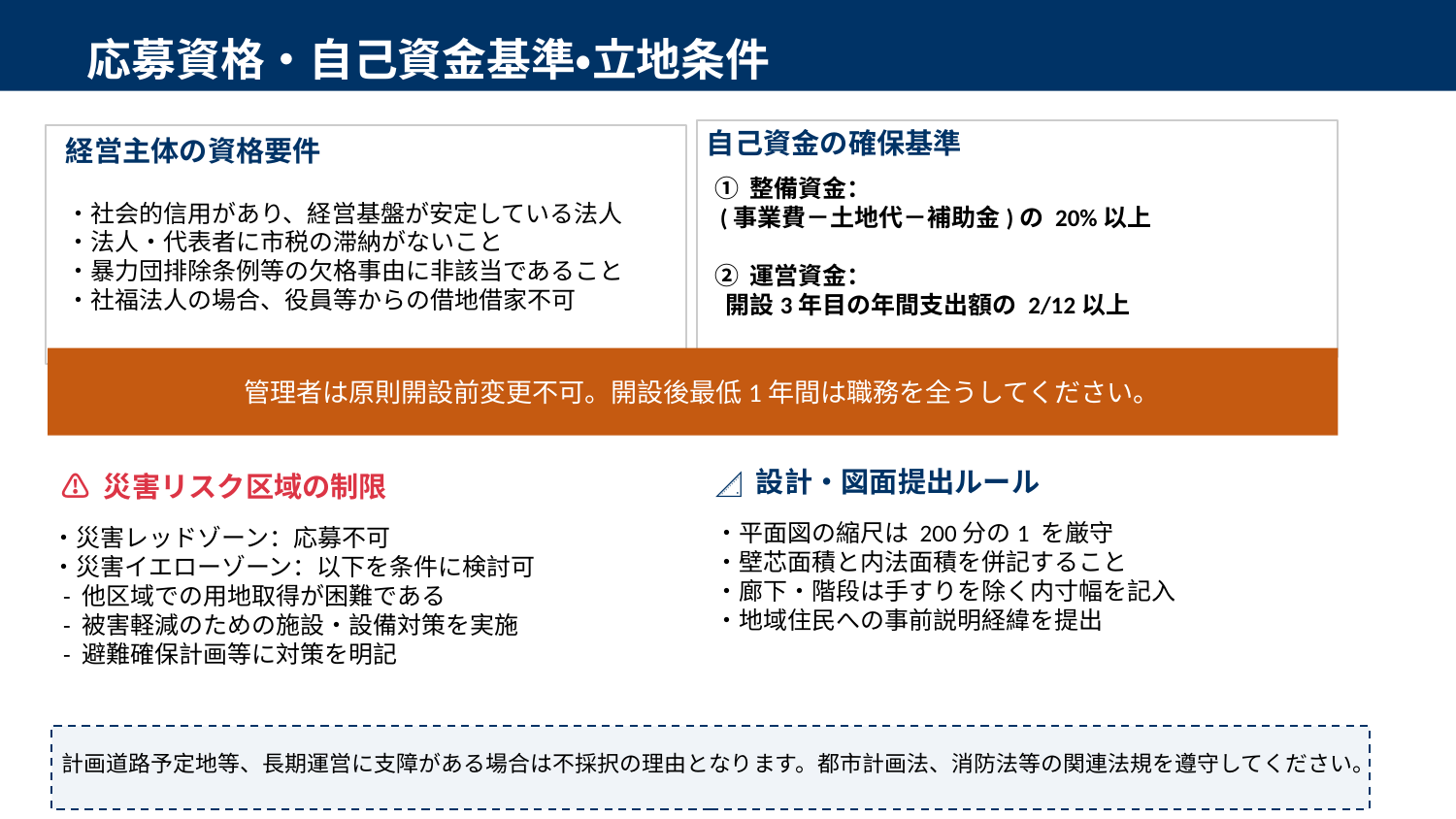

応募資格・自己資金基準・立地条件
自己資金の確保基準
① 整備資金：
 (事業費－土地代－補助金)の 20%以上

② 運営資金：
 開設3年目の年間支出額の 2/12以上
経営主体の資格要件

・社会的信用があり、経営基盤が安定している法人
・法人・代表者に市税の滞納がないこと
・暴力団排除条例等の欠格事由に非該当であること
・社福法人の場合、役員等からの借地借家不可

管理者は原則開設前変更不可。開設後最低1年間は職務を全うしてください。
・災害レッドゾーン：応募不可
・災害イエローゾーン：以下を条件に検討可
  - 他区域での用地取得が困難である
  - 被害軽減のための施設・設備対策を実施
  - 避難確保計画等に対策を明記
📐 設計・図面提出ルール
⚠️ 災害リスク区域の制限
・平面図の縮尺は 200分の1 を厳守
・壁芯面積と内法面積を併記すること
・廊下・階段は手すりを除く内寸幅を記入
・地域住民への事前説明経緯を提出
計画道路予定地等、長期運営に支障がある場合は不採択の理由となります。都市計画法、消防法等の関連法規を遵守してください。